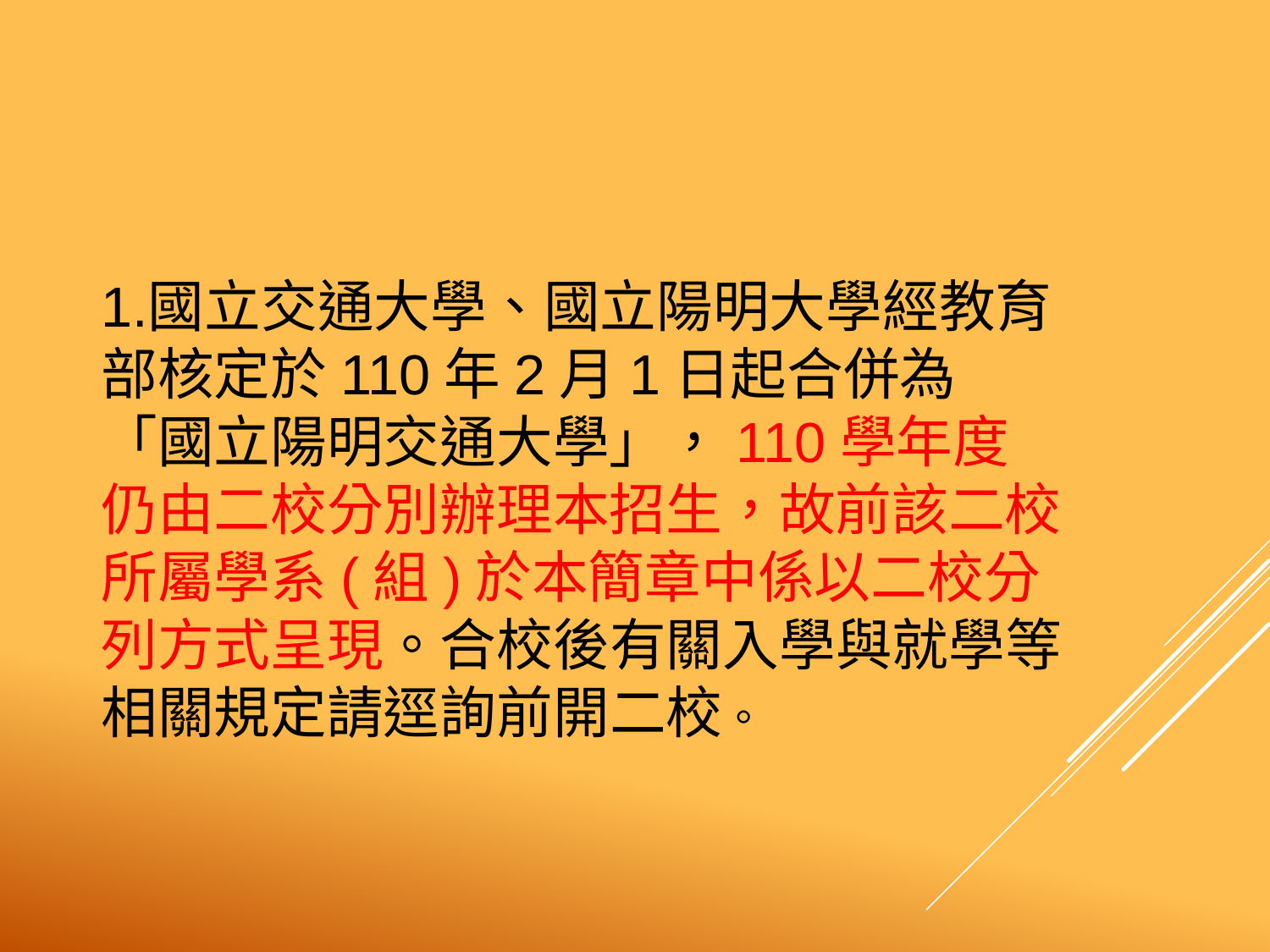

國立交通大學、國立陽明大學經教育部核定於110年2月1日起合併為「國立陽明交通大學」，110學年度仍由二校分別辦理本招生，故前該二校所屬學系(組)於本簡章中係以二校分列方式呈現。合校後有關入學與就學等相關規定請逕詢前開二校。